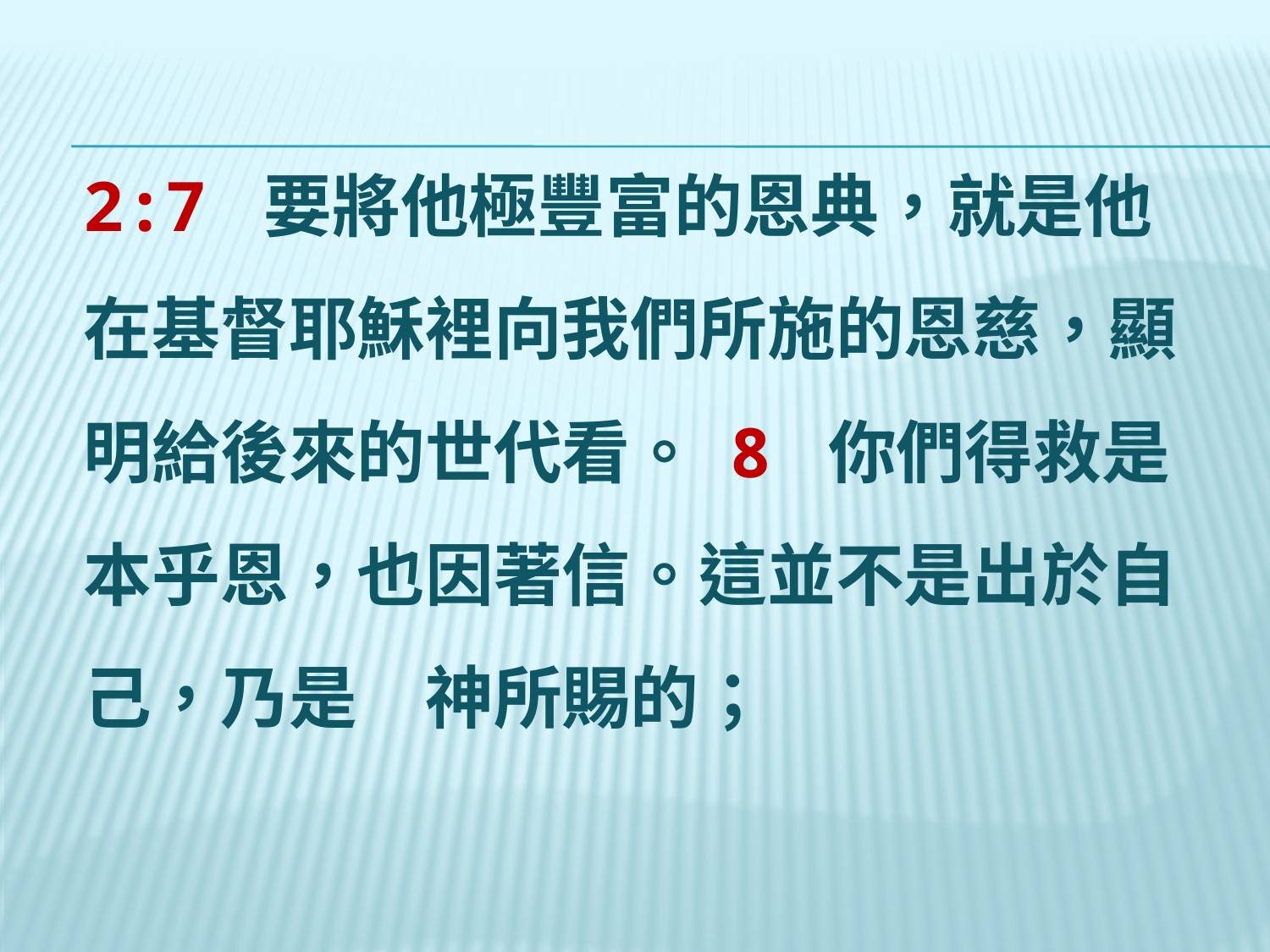

2:7 要將他極豐富的恩典，就是他在基督耶穌裡向我們所施的恩慈，顯明給後來的世代看。 8 你們得救是本乎恩，也因著信。這並不是出於自己，乃是　神所賜的；